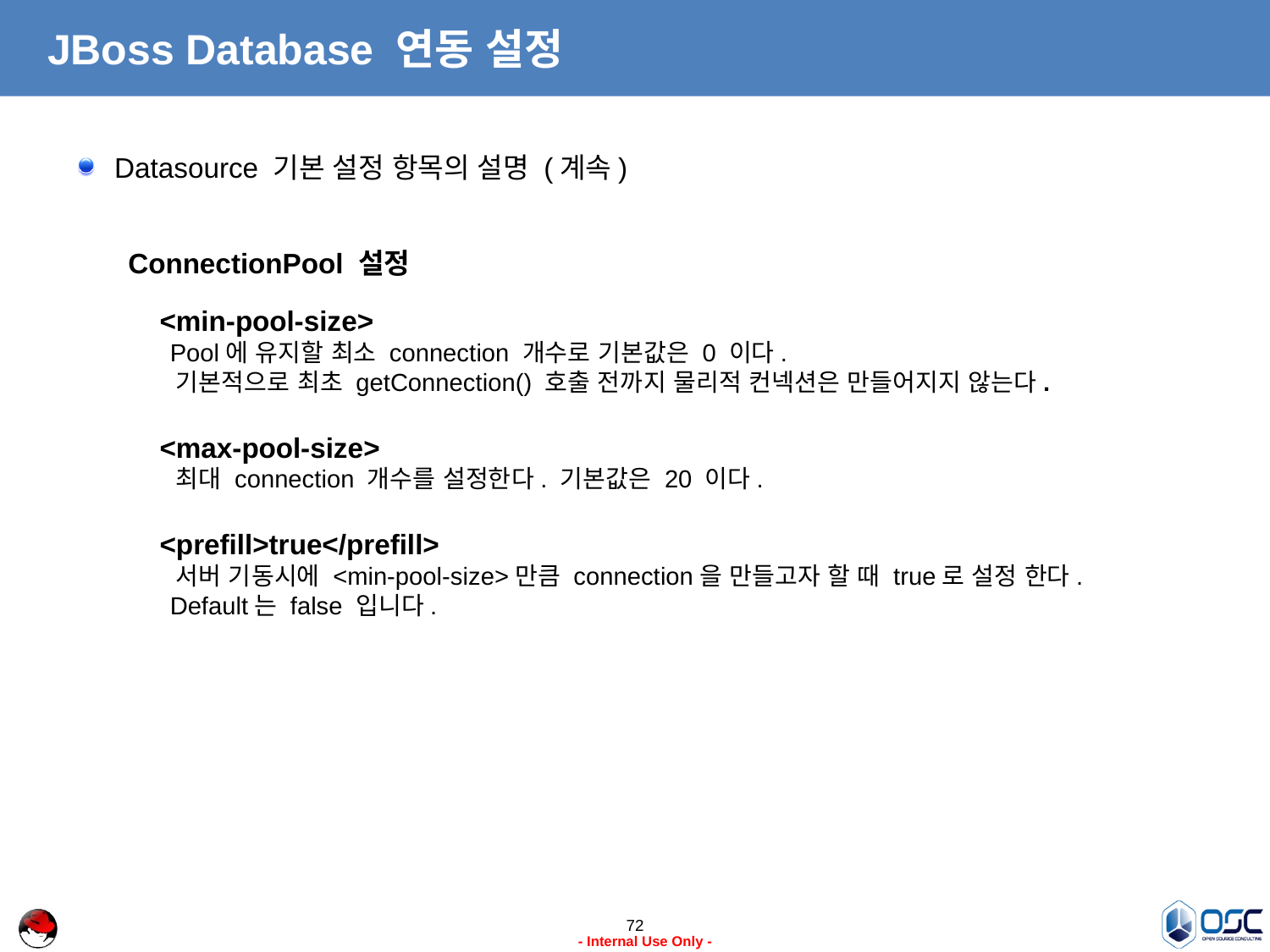

# JBoss Database 연동 설정
Datasource 기본 설정 항목의 설명 (계속)

ConnectionPool 설정

    <min-pool-size>
      Pool에 유지할 최소 connection 개수로 기본값은 0 이다.
      기본적으로 최초 getConnection() 호출 전까지 물리적 컨넥션은 만들어지지 않는다.

    <max-pool-size>
      최대 connection 개수를 설정한다. 기본값은 20 이다.

    <prefill>true</prefill>
      서버 기동시에 <min-pool-size>만큼 connection을 만들고자 할 때 true로 설정 한다.
      Default는 false 입니다.